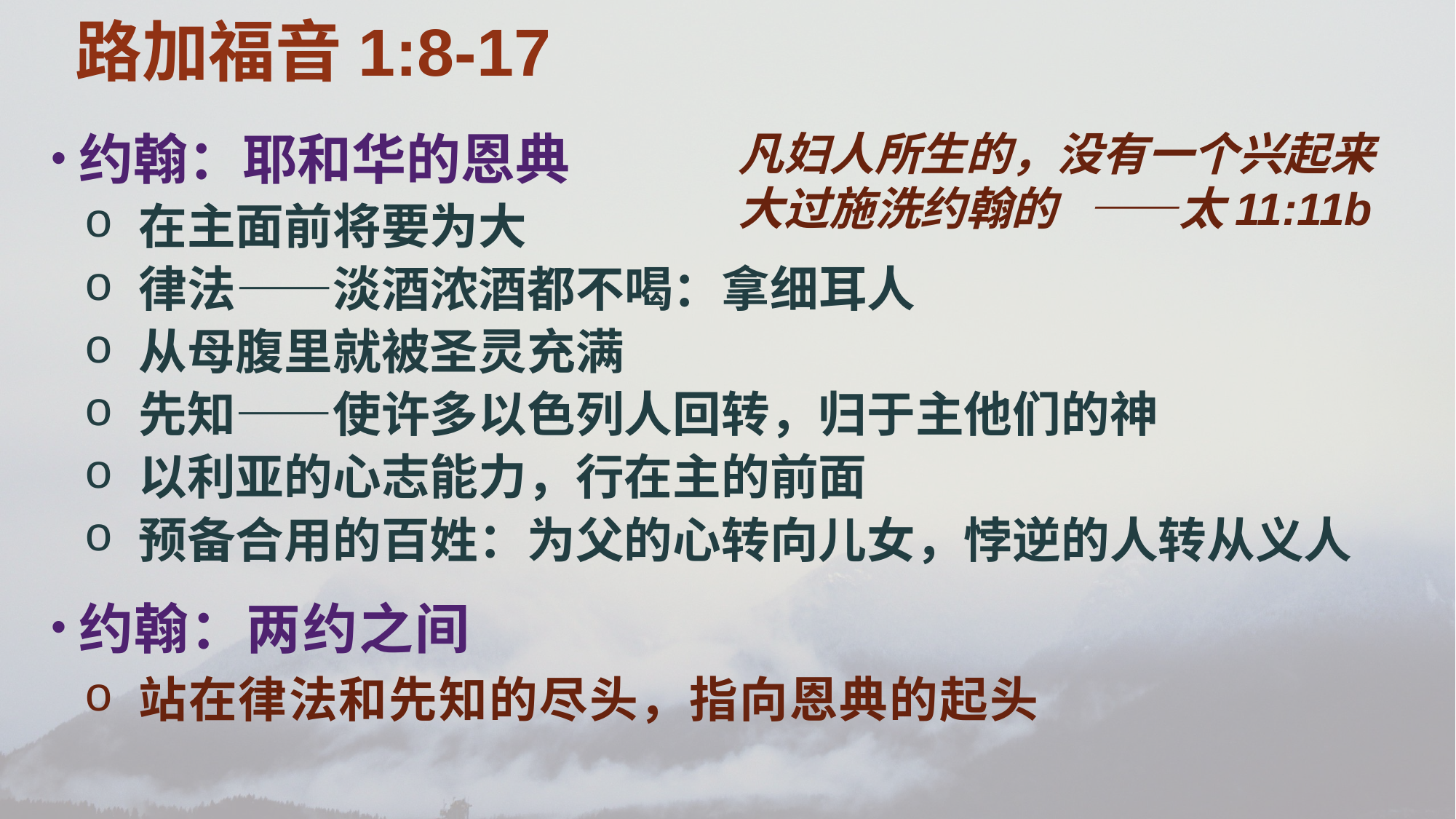

路加福音1:8-17
约翰：耶和华的恩典
在主面前将要为大
律法——淡酒浓酒都不喝：拿细耳人
从母腹里就被圣灵充满
先知——使许多以色列人回转，归于主他们的神
以利亚的心志能力，行在主的前面
预备合用的百姓：为父的心转向儿女，悖逆的人转从义人
约翰：两约之间
站在律法和先知的尽头，指向恩典的起头

凡妇人所生的，没有一个兴起来大过施洗约翰的   ——太11:11b